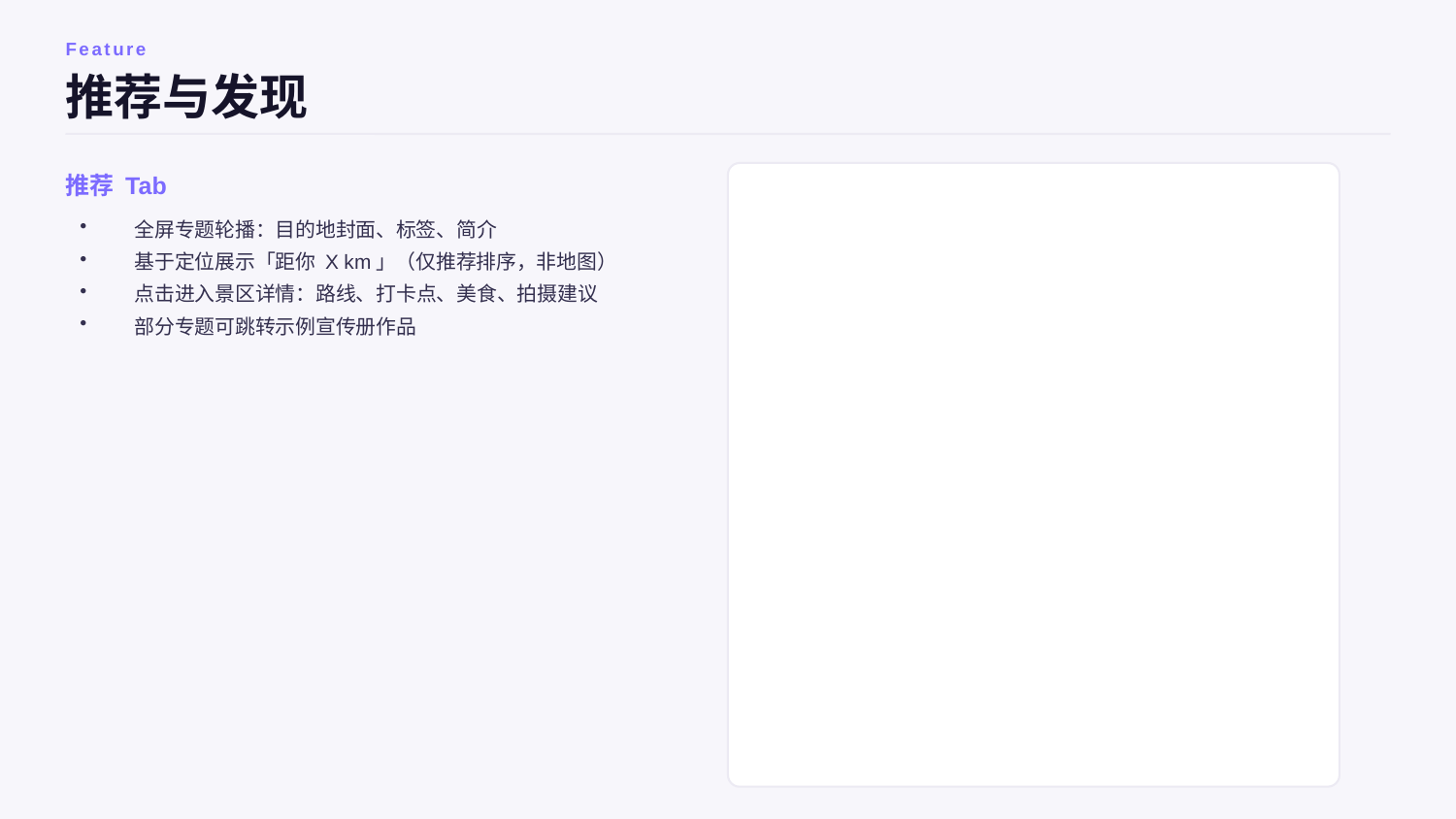

Feature
推荐与发现

推荐 Tab

全屏专题轮播：目的地封面、标签、简介
基于定位展示「距你 X km」（仅推荐排序，非地图）
点击进入景区详情：路线、打卡点、美食、拍摄建议
部分专题可跳转示例宣传册作品